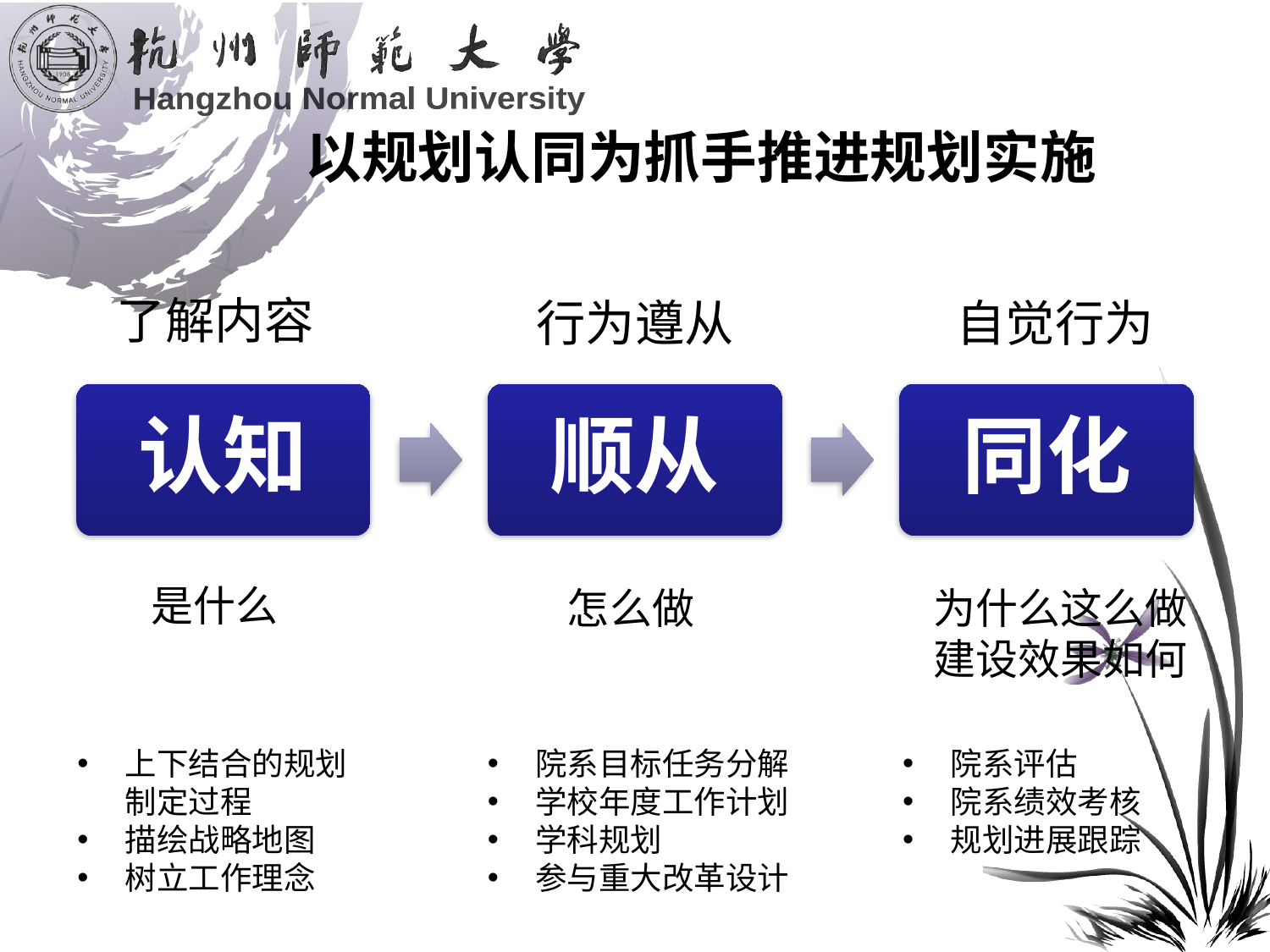

# 以规划认同为抓手推进规划实施

了解内容
行为遵从
自觉行为
认知

顺从

同化
是什么
怎么做
为什么这么做
建设效果如何
上下结合的规划制定过程
描绘战略地图
树立工作理念
院系目标任务分解
学校年度工作计划
学科规划
参与重大改革设计

院系评估
院系绩效考核
规划进展跟踪